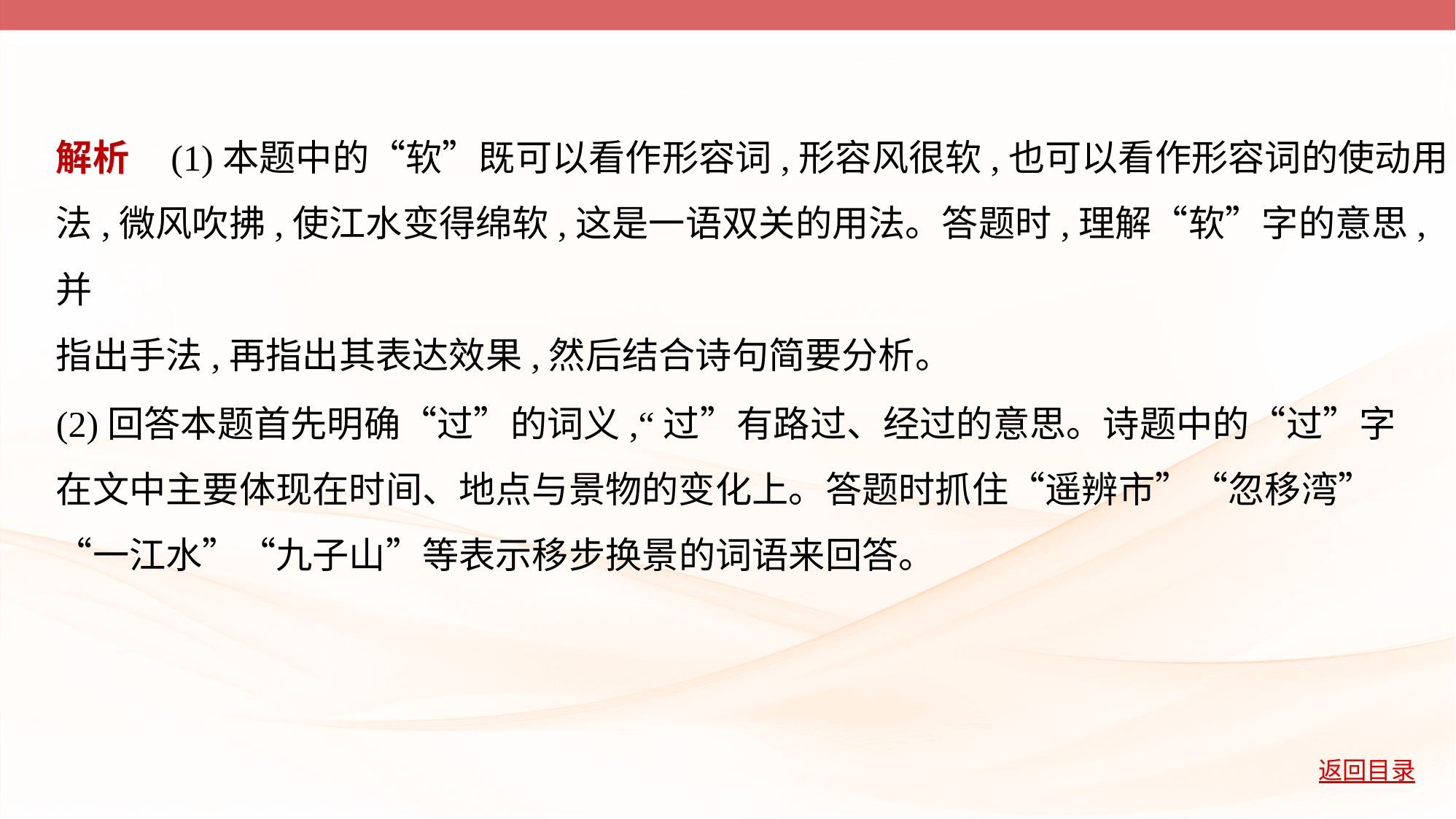

解析    (1)本题中的“软”既可以看作形容词,形容风很软,也可以看作形容词的使动用
法,微风吹拂,使江水变得绵软,这是一语双关的用法。答题时,理解“软”字的意思,并
指出手法,再指出其表达效果,然后结合诗句简要分析。
(2)回答本题首先明确“过”的词义,“过”有路过、经过的意思。诗题中的“过”字
在文中主要体现在时间、地点与景物的变化上。答题时抓住“遥辨市”“忽移湾”
“一江水”“九子山”等表示移步换景的词语来回答。